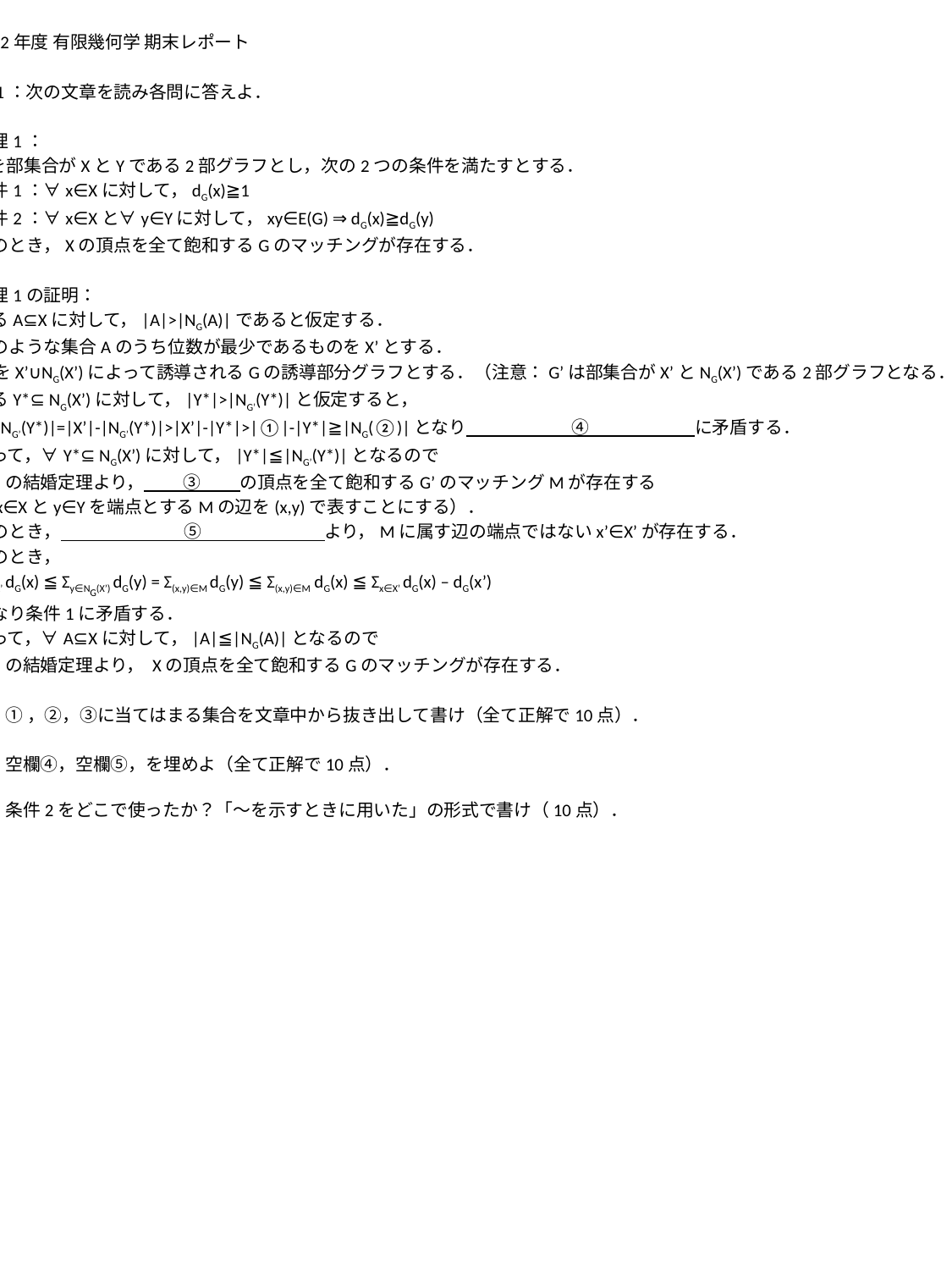

2022年度 有限幾何学 期末レポート

問1：次の文章を読み各問に答えよ．

定理1：
Gを部集合がXとYである2部グラフとし，次の2つの条件を満たすとする．
条件1：∀x∈Xに対して，dG(x)≧1
条件2：∀x∈Xと∀y∈Yに対して，xy∈E(G) ⇒ dG(x)≧dG(y)
このとき，Xの頂点を全て飽和するGのマッチングが存在する．

定理1の証明：
あるA⊆Xに対して，|A|>|NG(A)|であると仮定する．
このような集合Aのうち位数が最少であるものをX’とする．
G’をX’∪NG(X’)によって誘導されるGの誘導部分グラフとする．（注意：G’は部集合がX’とNG(X’)である2部グラフとなる．）
あるY*⊆ NG(X’)に対して，|Y*|>|NG’(Y*)|と仮定すると，
|X’-NG’(Y*)|=|X’|-|NG’(Y*)|>|X’|-|Y*|>|①|-|Y*|≧|NG(②)|となり　　　　　　④　　　　　　に矛盾する．
よって，∀Y*⊆ NG(X’)に対して，|Y*|≦|NG’(Y*)|となるので
Hallの結婚定理より， 　　③ 　　の頂点を全て飽和するG’のマッチングMが存在する
（x∈Xとy∈Yを端点とするMの辺を(x,y)で表すことにする）．
このとき，　　　　　　　⑤　　　　　　　より，Mに属す辺の端点ではないx’∈X’が存在する．
このとき，
Σx∈X’ dG(x) ≦ Σy∈NG(X’) dG(y) = Σ(x,y)∈M dG(y) ≦ Σ(x,y)∈M dG(x) ≦ Σx∈X’ dG(x) – dG(x’)
となり条件1に矛盾する．
よって，∀A⊆Xに対して，|A|≦|NG(A)|となるので
Hallの結婚定理より， Xの頂点を全て飽和するGのマッチングが存在する．

①，②，③に当てはまる集合を文章中から抜き出して書け（全て正解で10点）．

空欄④，空欄⑤，を埋めよ（全て正解で10点）．
条件2をどこで使ったか？「～を示すときに用いた」の形式で書け（10点）．